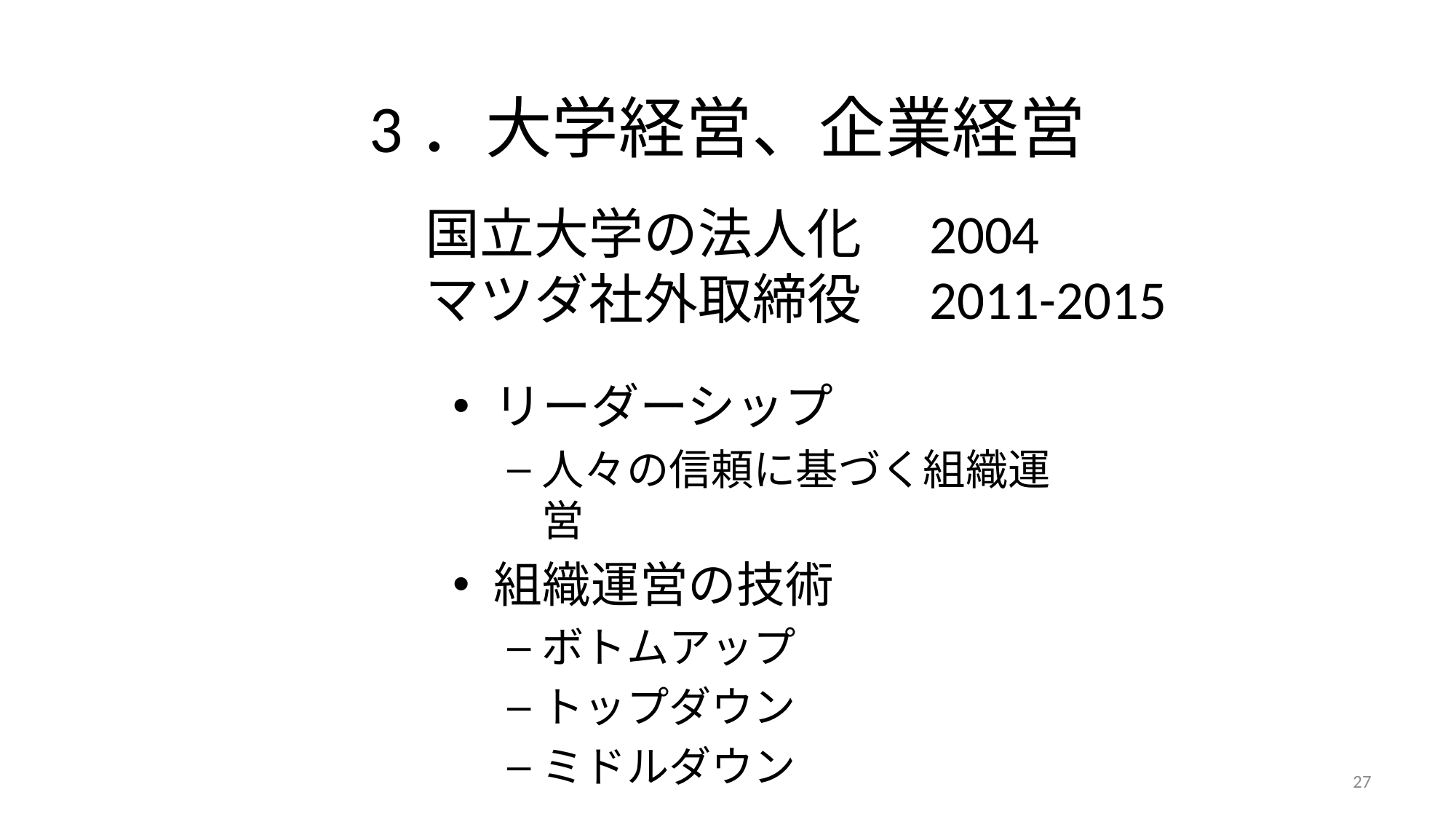

# 3．大学経営、企業経営
国立大学の法人化　2004
マツダ社外取締役　2011-2015
リーダーシップ
人々の信頼に基づく組織運営
組織運営の技術
ボトムアップ
トップダウン
ミドルダウン
27